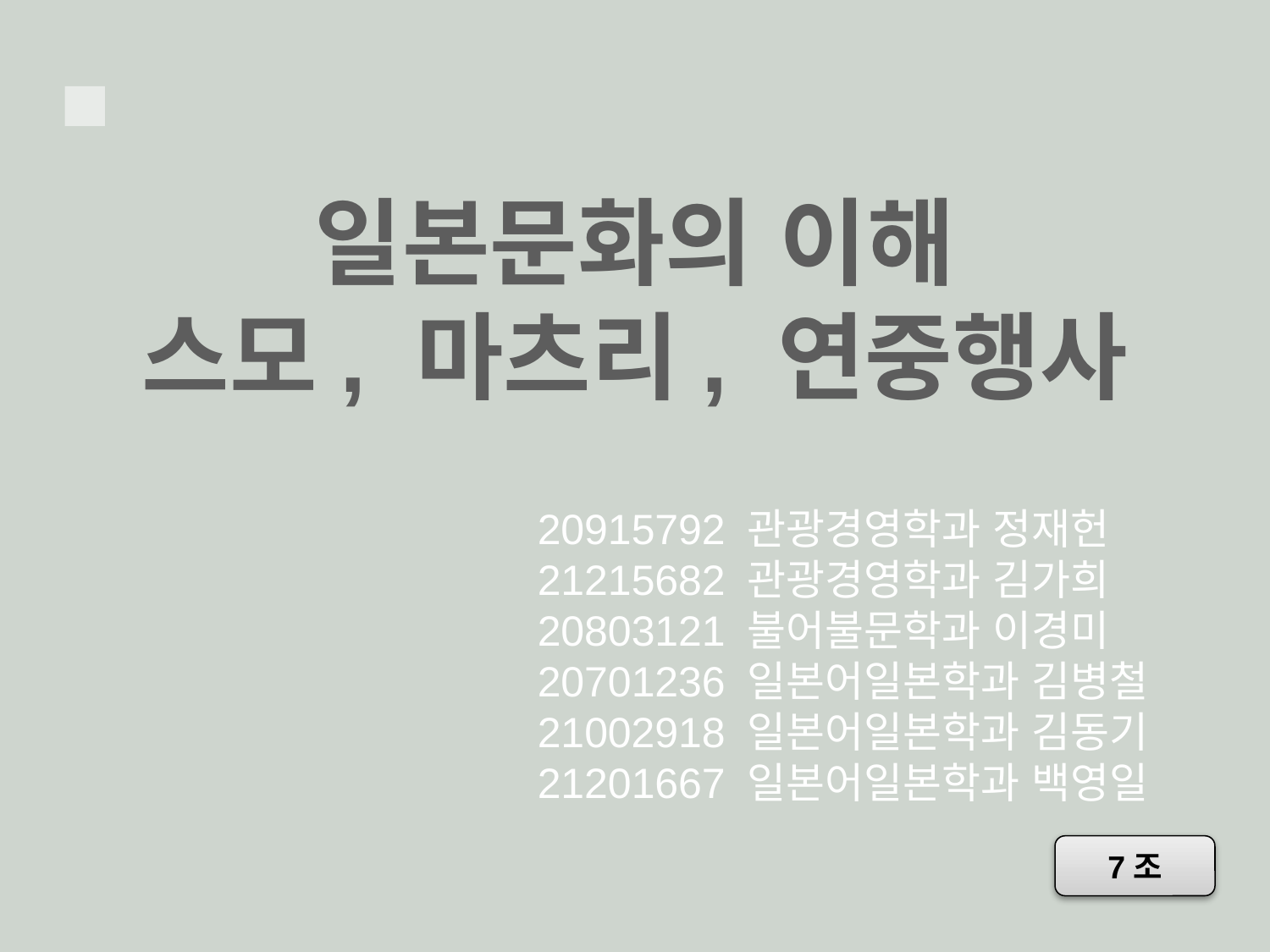

일본문화의 이해
스모, 마츠리, 연중행사
20915792 관광경영학과 정재헌
21215682 관광경영학과 김가희
20803121 불어불문학과 이경미
20701236 일본어일본학과 김병철
02918 일본어일본학과 김동기
21201667 일본어일본학과 백영일
7조